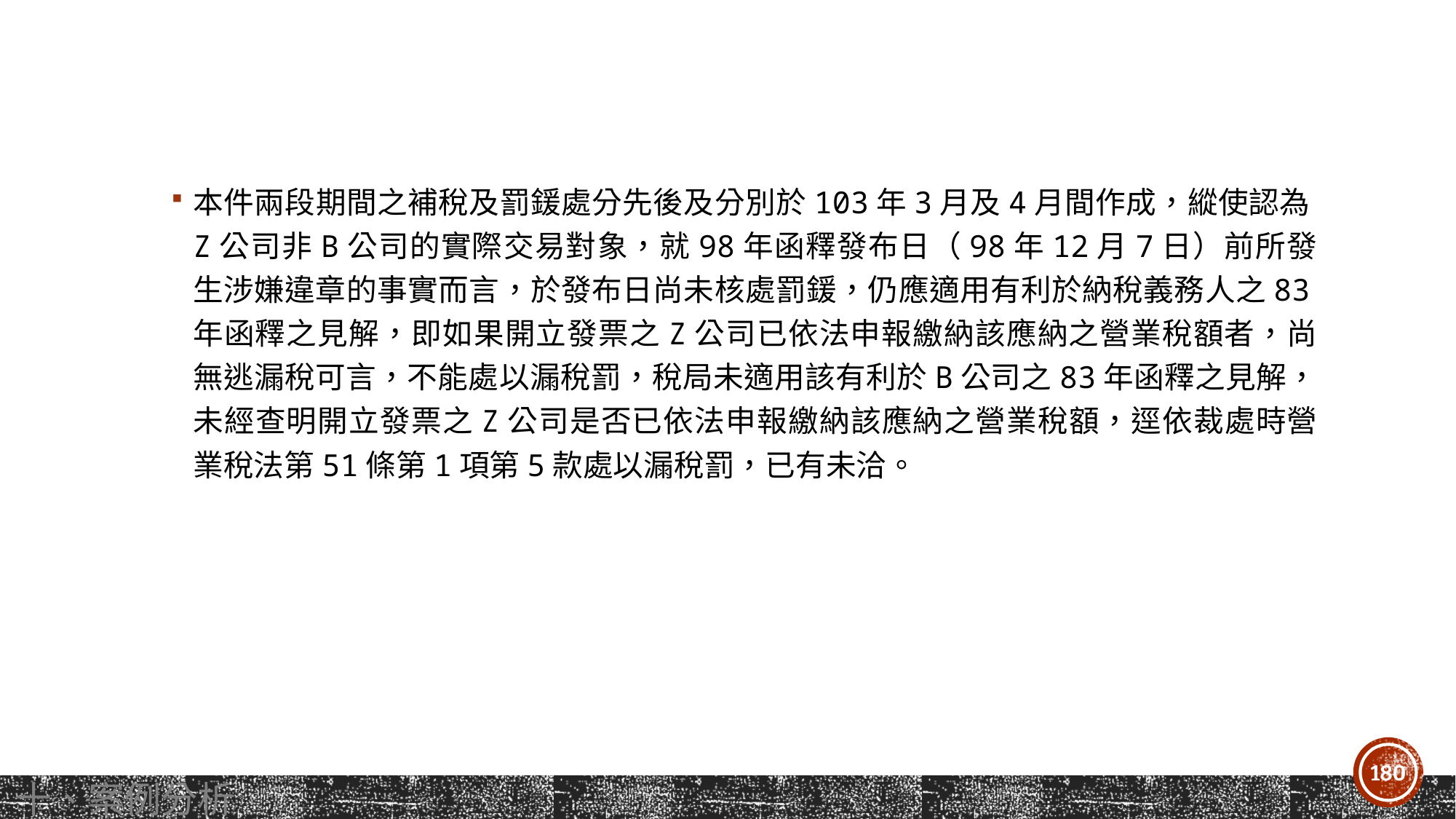

#
本件兩段期間之補稅及罰鍰處分先後及分別於103年3月及4月間作成，縱使認為Z公司非B公司的實際交易對象，就98年函釋發布日（98年12月7日）前所發生涉嫌違章的事實而言，於發布日尚未核處罰鍰，仍應適用有利於納稅義務人之83年函釋之見解，即如果開立發票之Z公司已依法申報繳納該應納之營業稅額者，尚無逃漏稅可言，不能處以漏稅罰，稅局未適用該有利於B公司之83年函釋之見解，未經查明開立發票之Z公司是否已依法申報繳納該應納之營業稅額，逕依裁處時營業稅法第51條第1項第5款處以漏稅罰，已有未洽。
180